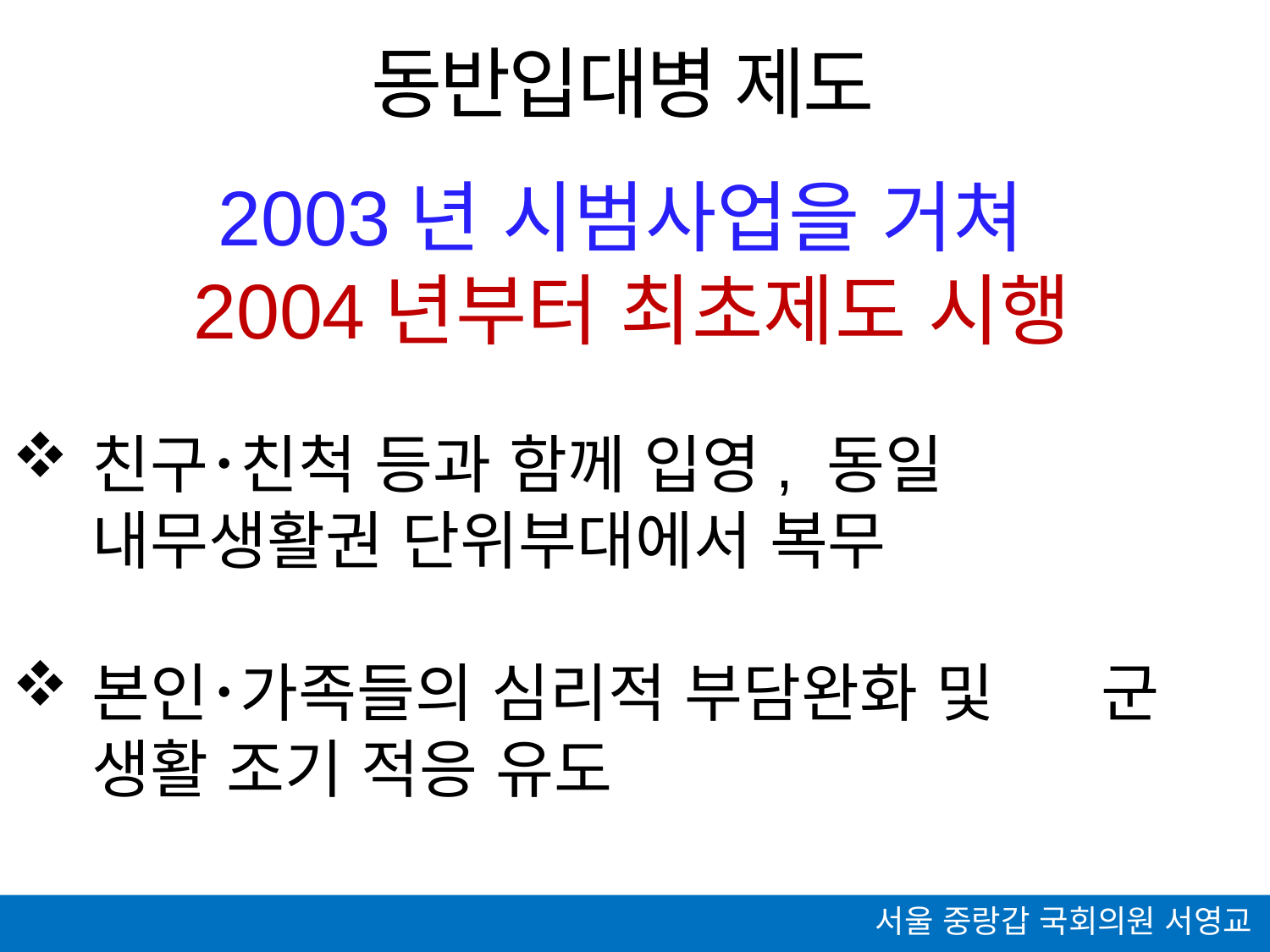

동반입대병 제도
2003년 시범사업을 거쳐
2004년부터 최초제도 시행
친구･친척 등과 함께 입영, 동일          내무생활권 단위부대에서 복무

본인･가족들의 심리적 부담완화 및      군 생활 조기 적응 유도

서울 중랑갑 국회의원 서영교